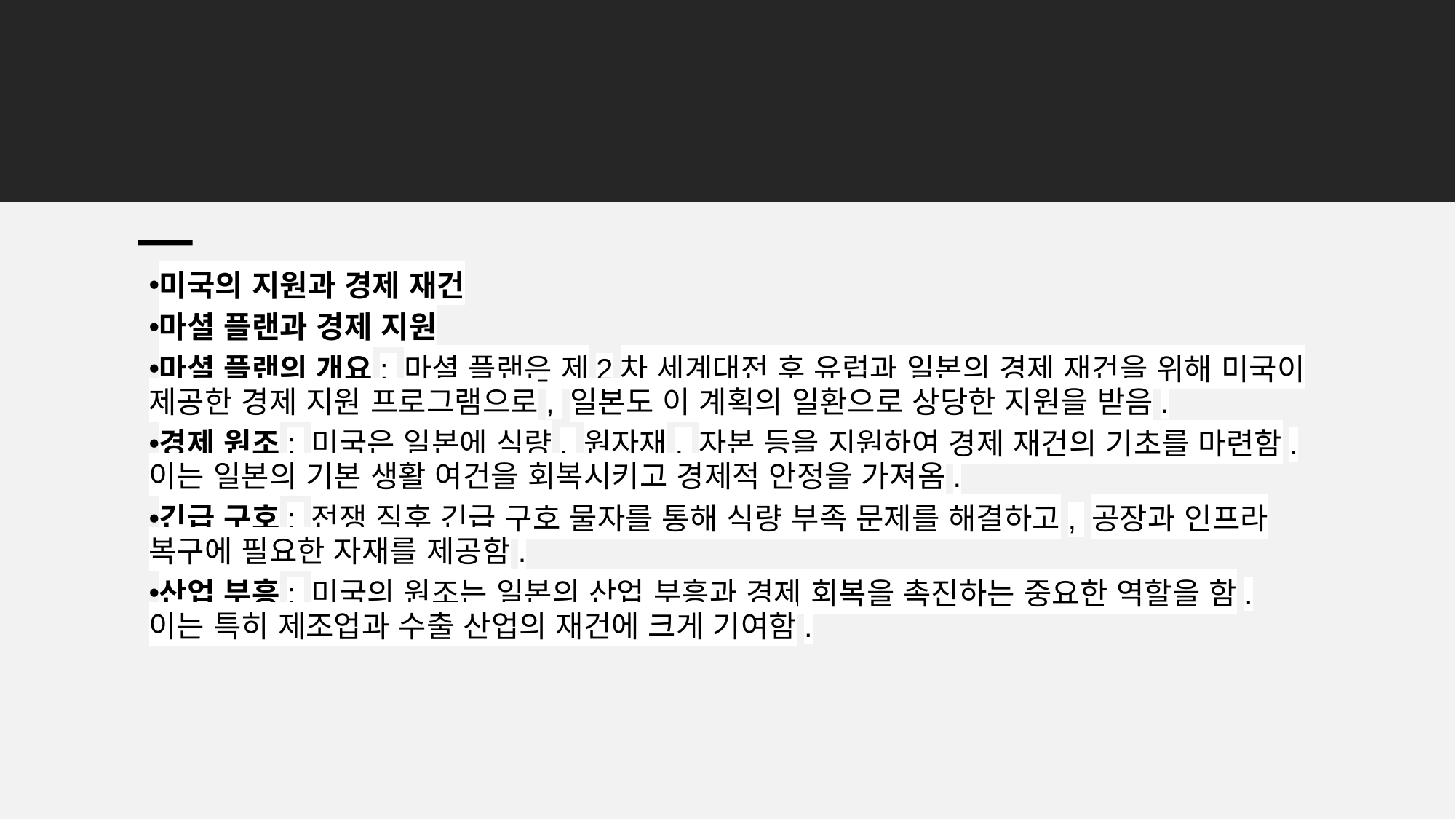

미국의 지원과 경제 재건
마셜 플랜과 경제 지원
마셜 플랜의 개요: 마셜 플랜은 제2차 세계대전 후 유럽과 일본의 경제 재건을 위해 미국이 제공한 경제 지원 프로그램으로, 일본도 이 계획의 일환으로 상당한 지원을 받음.
경제 원조: 미국은 일본에 식량, 원자재, 자본 등을 지원하여 경제 재건의 기초를 마련함. 이는 일본의 기본 생활 여건을 회복시키고 경제적 안정을 가져옴.
긴급 구호: 전쟁 직후 긴급 구호 물자를 통해 식량 부족 문제를 해결하고, 공장과 인프라 복구에 필요한 자재를 제공함.
산업 부흥: 미국의 원조는 일본의 산업 부흥과 경제 회복을 촉진하는 중요한 역할을 함. 이는 특히 제조업과 수출 산업의 재건에 크게 기여함.